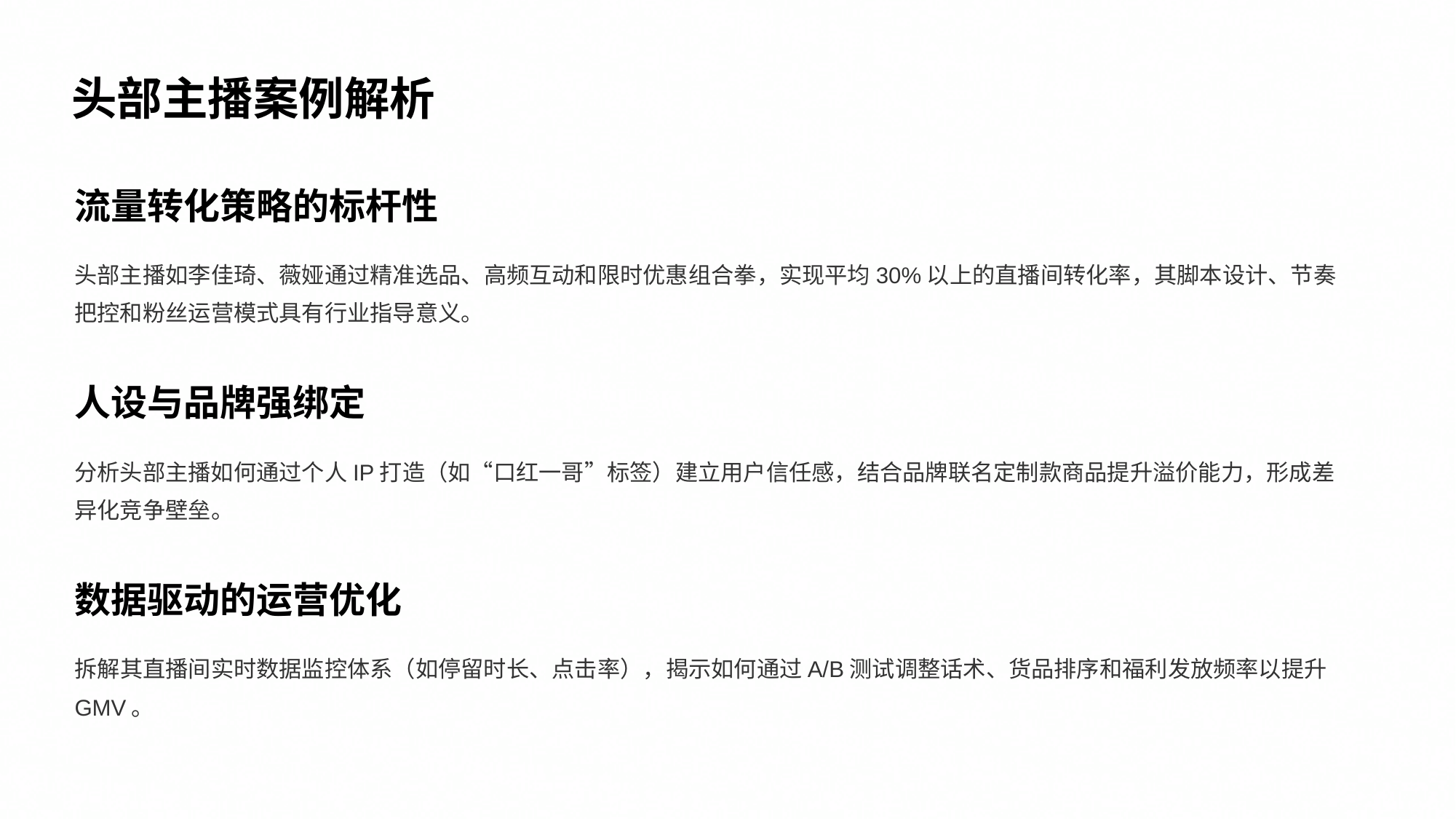

头部主播案例解析
流量转化策略的标杆性
头部主播如李佳琦、薇娅通过精准选品、高频互动和限时优惠组合拳，实现平均30%以上的直播间转化率，其脚本设计、节奏把控和粉丝运营模式具有行业指导意义。
人设与品牌强绑定
分析头部主播如何通过个人IP打造（如“口红一哥”标签）建立用户信任感，结合品牌联名定制款商品提升溢价能力，形成差异化竞争壁垒。
数据驱动的运营优化
拆解其直播间实时数据监控体系（如停留时长、点击率），揭示如何通过A/B测试调整话术、货品排序和福利发放频率以提升GMV。